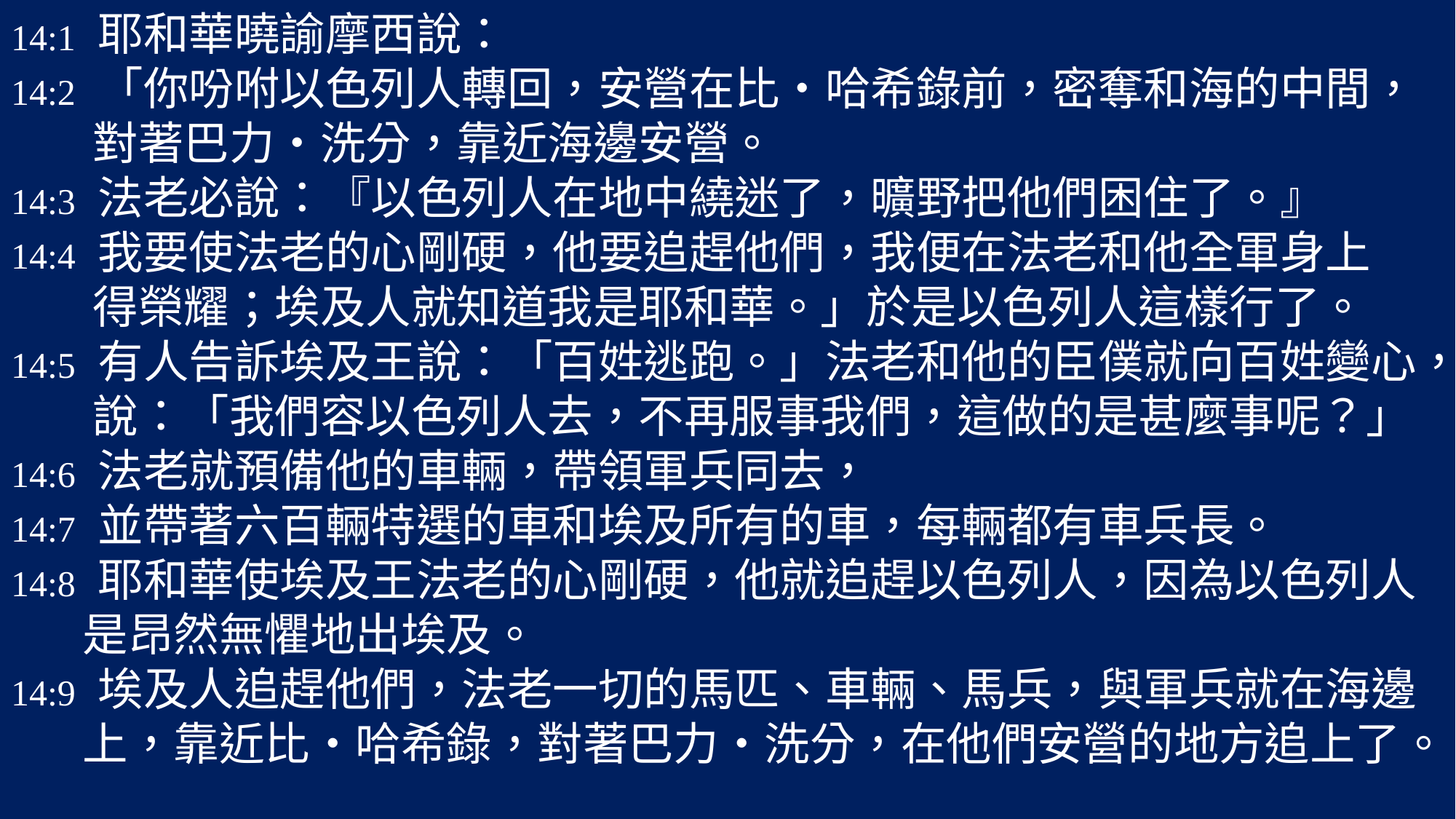

14:1 耶和華曉諭摩西說：
14:2 「你吩咐以色列人轉回，安營在比‧哈希錄前，密奪和海的中間，
       對著巴力‧洗分，靠近海邊安營。
14:3 法老必說：『以色列人在地中繞迷了，曠野把他們困住了。』
14:4 我要使法老的心剛硬，他要追趕他們，我便在法老和他全軍身上
       得榮耀；埃及人就知道我是耶和華。」於是以色列人這樣行了。
14:5 有人告訴埃及王說：「百姓逃跑。」法老和他的臣僕就向百姓變心，
       說：「我們容以色列人去，不再服事我們，這做的是甚麼事呢？」
14:6 法老就預備他的車輛，帶領軍兵同去，
14:7 並帶著六百輛特選的車和埃及所有的車，每輛都有車兵長。
14:8 耶和華使埃及王法老的心剛硬，他就追趕以色列人，因為以色列人
      是昂然無懼地出埃及。
14:9 埃及人追趕他們，法老一切的馬匹、車輛、馬兵，與軍兵就在海邊
      上，靠近比‧哈希錄，對著巴力‧洗分，在他們安營的地方追上了。